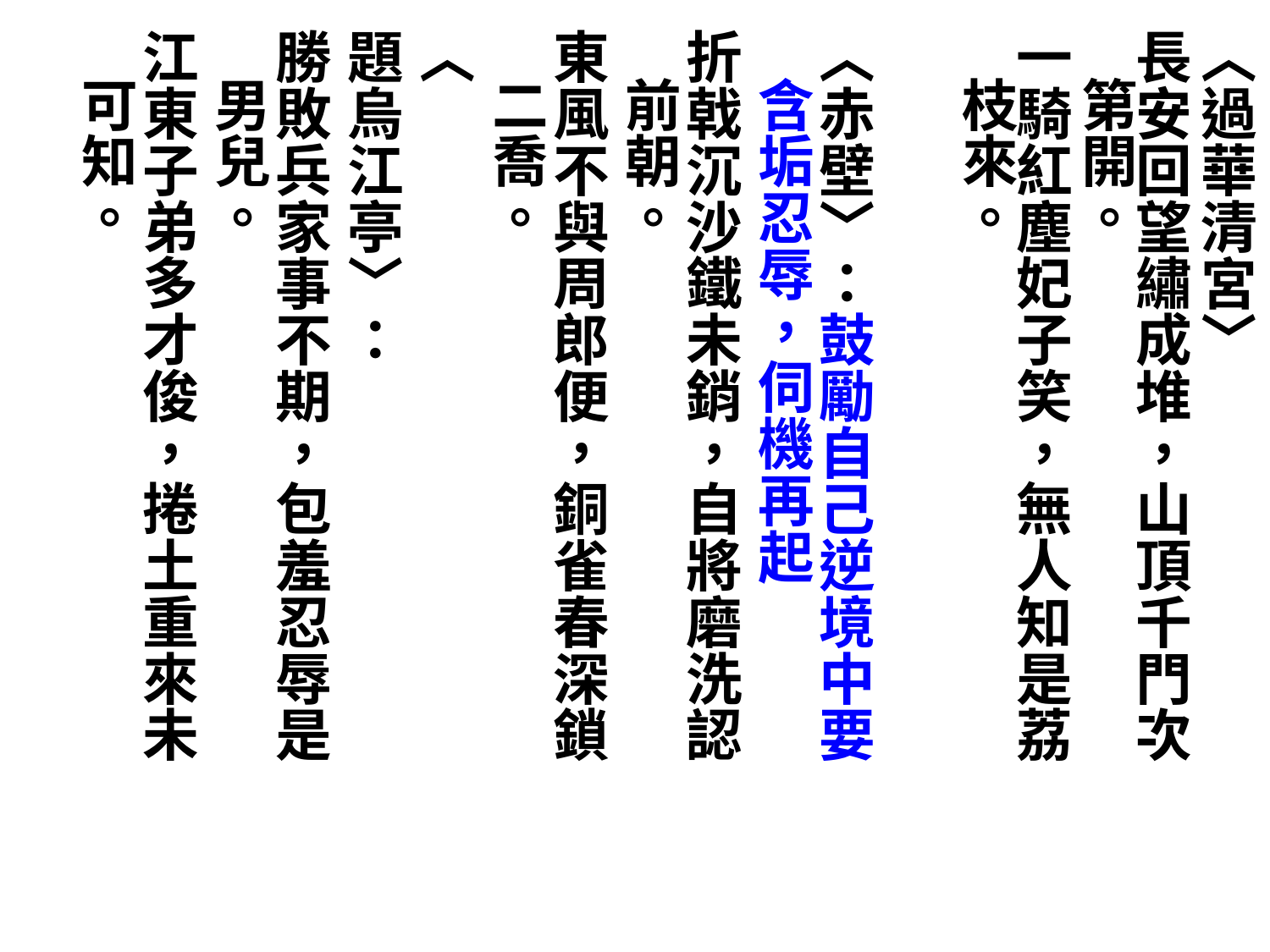

(二)詩：詠史  品評歷史，藉古諷今

〈過華清宮〉
長安回望繡成堆，山頂千門次第開。
一騎紅塵妃子笑，無人知是荔枝來。

〈赤壁〉：鼓勵自己逆境中要含垢忍辱，伺機再起
折戟沉沙鐵未銷，自將磨洗認前朝。
東風不與周郎便，銅雀春深鎖二喬。
〈
題烏江亭〉：
勝敗兵家事不期，包羞忍辱是男兒。
江東子弟多才俊，捲土重來未可知。